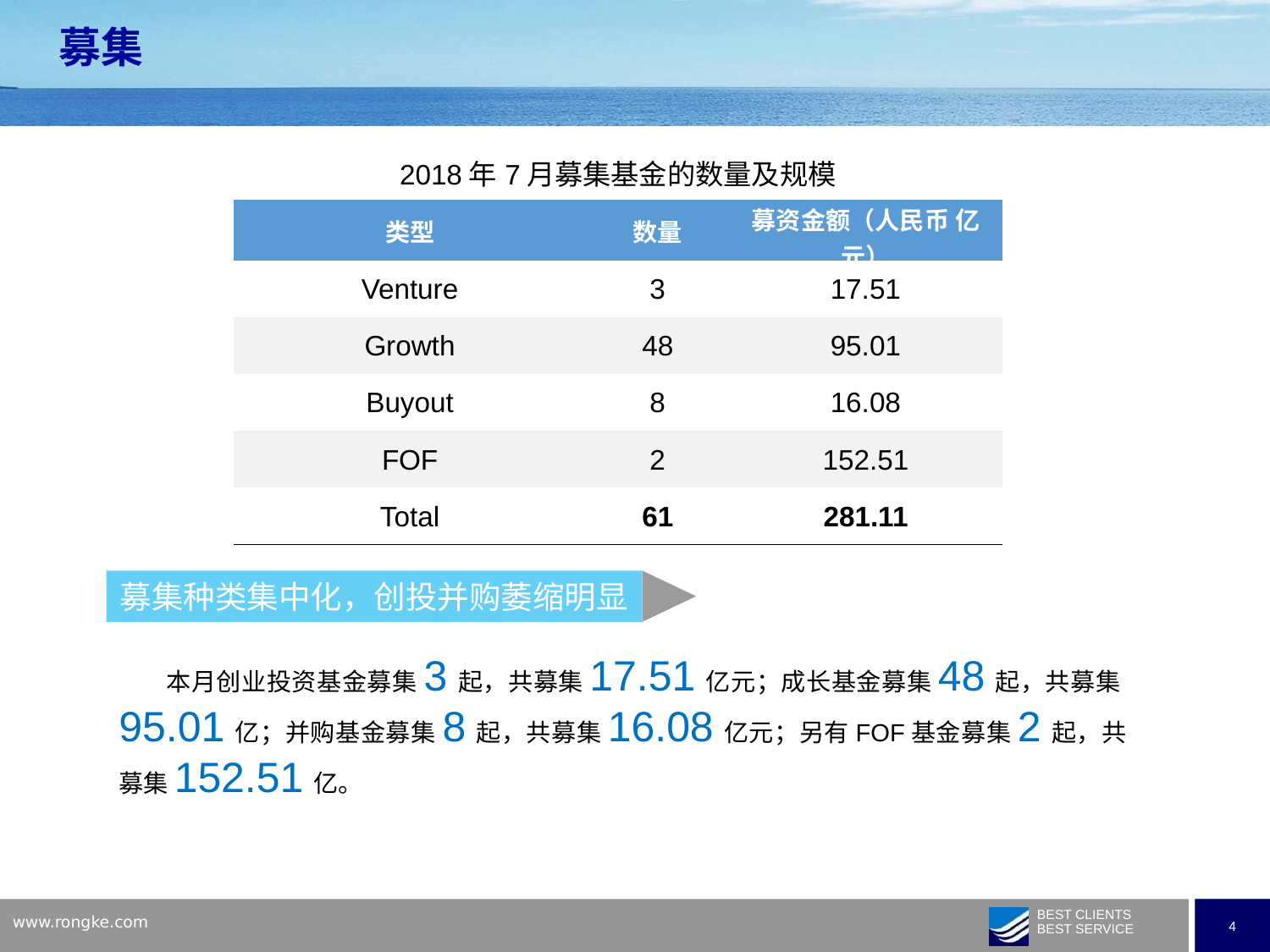

募集
| 2018年7月募集基金的数量及规模 |  |  |
| --- | --- | --- |
| 类型 | 数量 | 募资金额（人民币 亿元） |
| Venture | 3 | 17.51 |
| Growth | 48 | 95.01 |
| Buyout | 8 | 16.08 |
| FOF | 2 | 152.51 |
| Total | 61 | 281.11 |
募集种类集中化，创投并购萎缩明显

       本月创业投资基金募集3起，共募集17.51亿元；成长基金募集48起，共募集95.01亿；并购基金募集8起，共募集16.08亿元；另有FOF基金募集2起，共募集152.51亿。